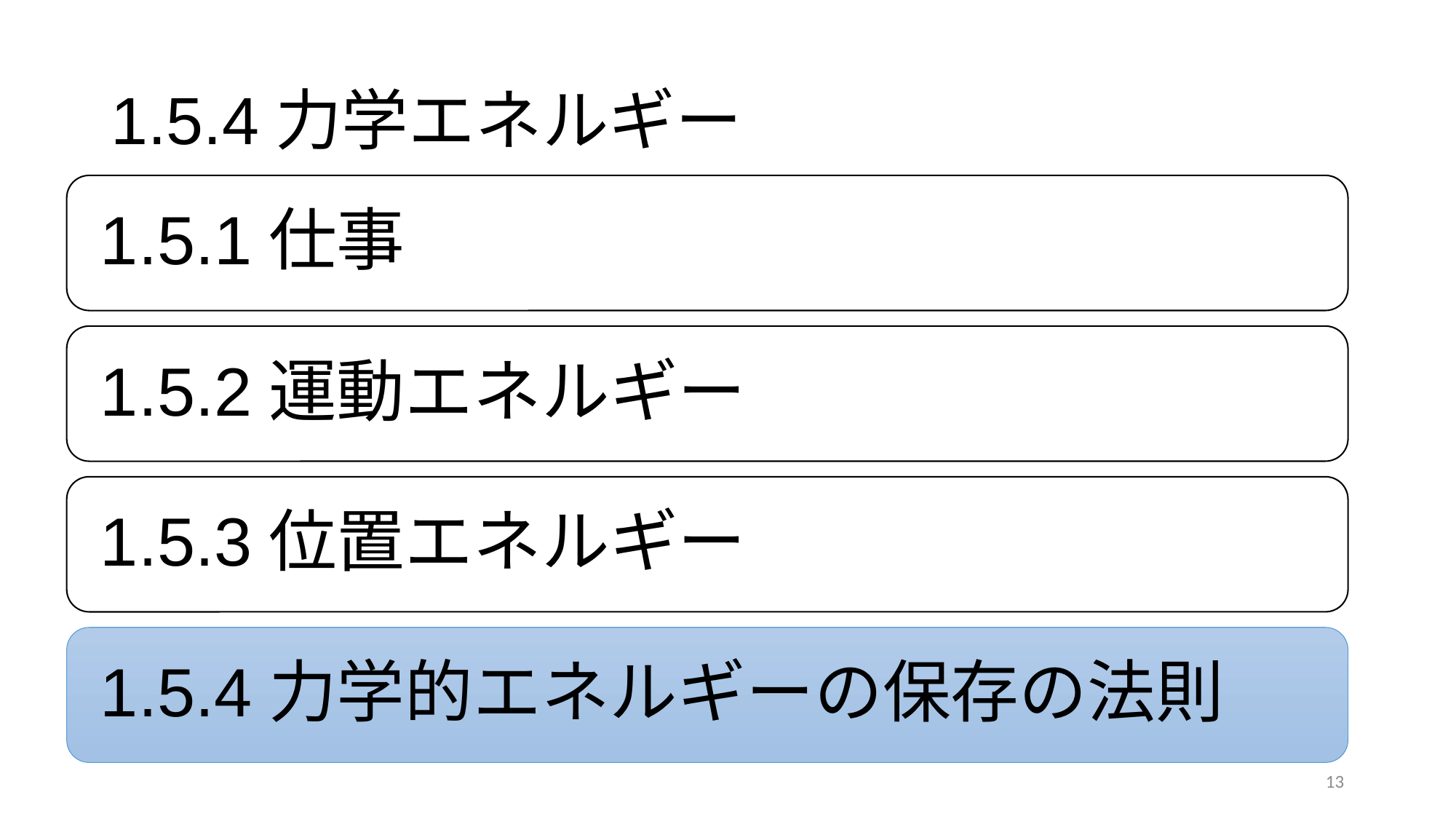

# 1.5.4力学エネルギー
1.5.1仕事
1.5.2運動エネルギー
1.5.3位置エネルギー
1.5.4力学的エネルギーの保存の法則
13